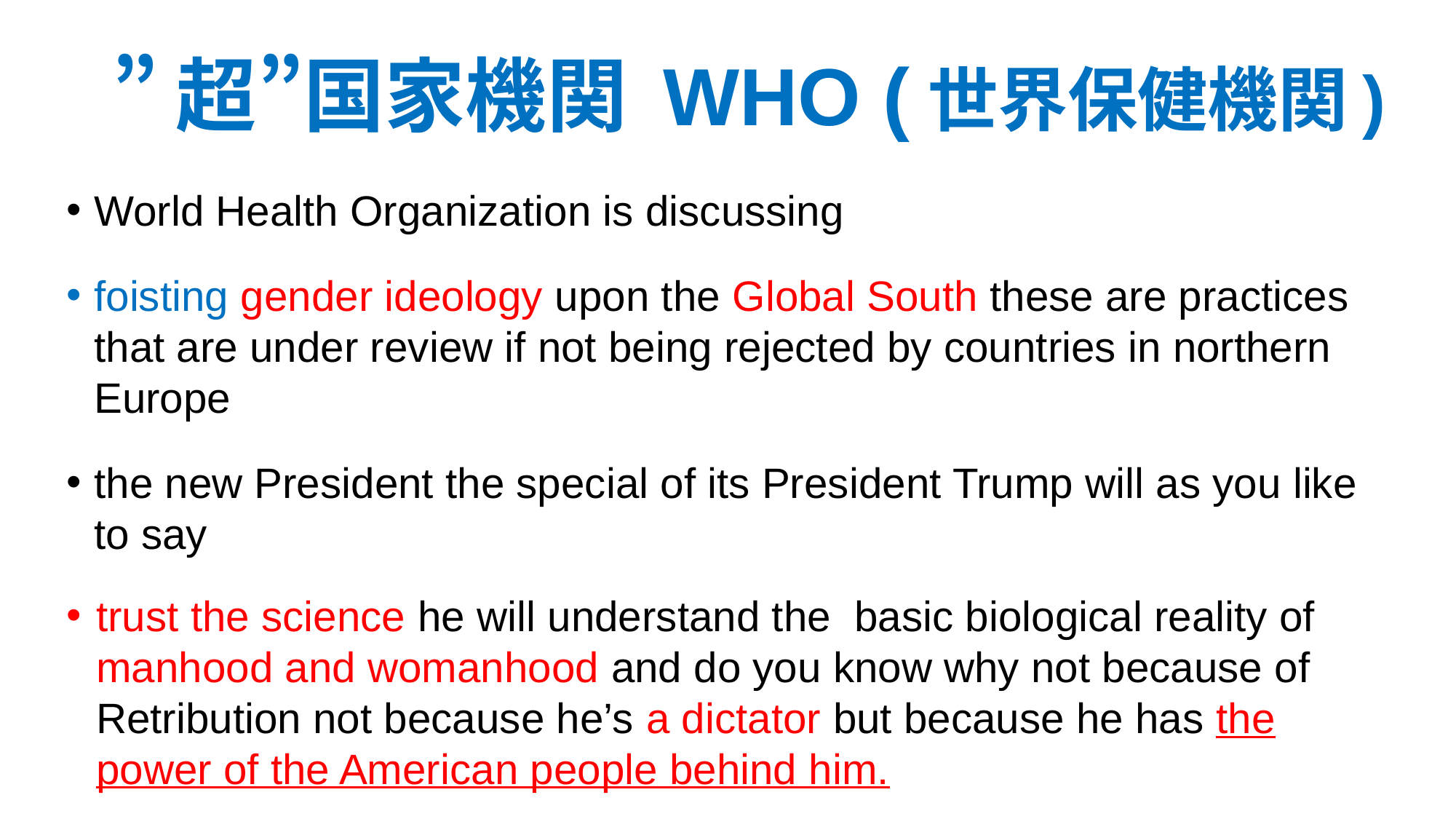

”超”国家機関 WHO (世界保健機関)
World Health Organization is discussing
foisting gender ideology upon the Global South these are practices that are under review if not being rejected by countries in northern Europe
the new President the special of its President Trump will as you like to say
trust the science he will understand the  basic biological reality of manhood and womanhood and do you know why not because of Retribution not because he’s a dictator but because he has the power of the American people behind him.